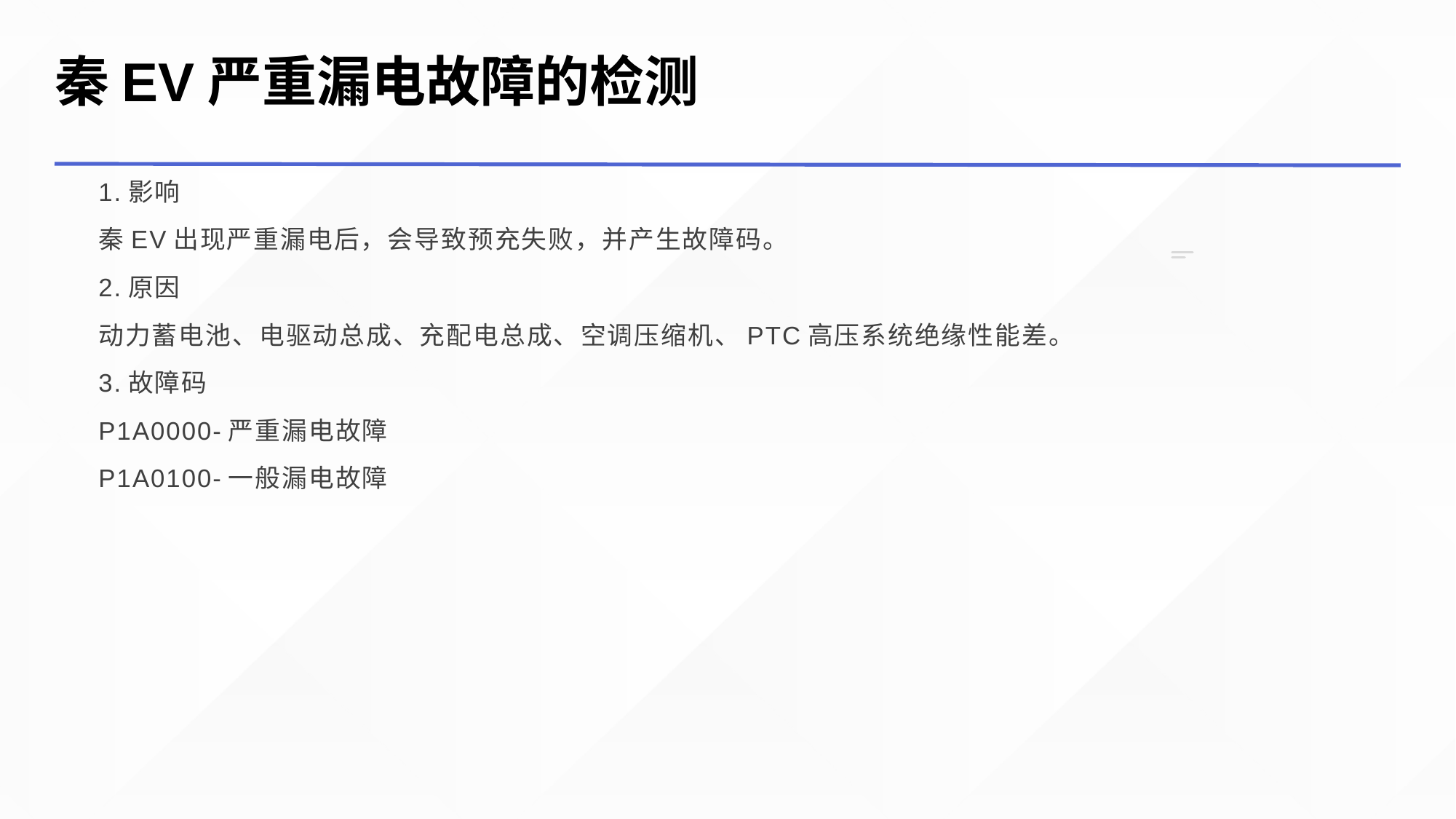

秦EV严重漏电故障的检测
1.影响
秦EV出现严重漏电后，会导致预充失败，并产生故障码。
2.原因
动力蓄电池、电驱动总成、充配电总成、空调压缩机、PTC高压系统绝缘性能差。
3.故障码
P1A0000-严重漏电故障
P1A0100-一般漏电故障